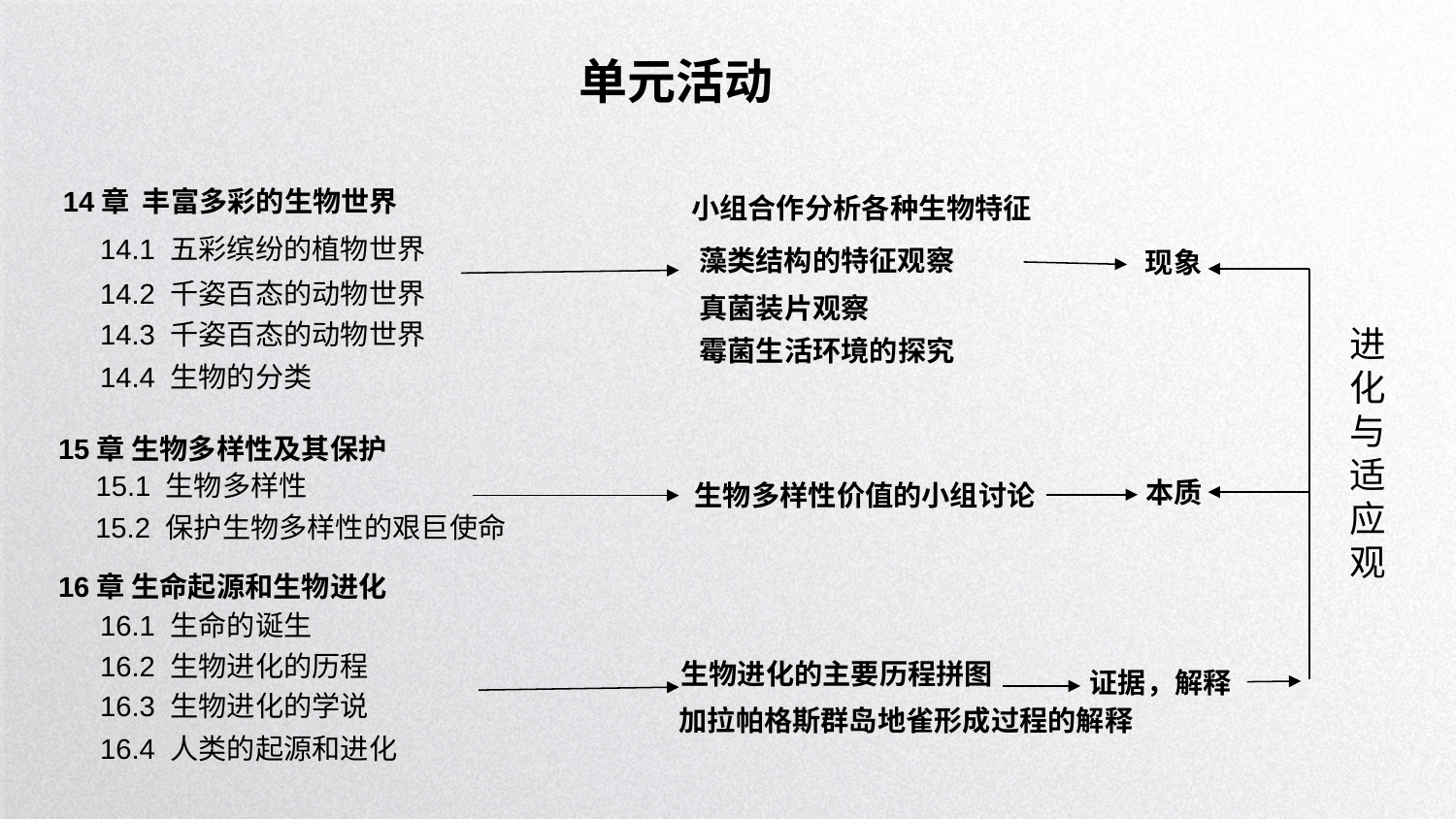

单元活动
14章  丰富多彩的生物世界
小组合作分析各种生物特征
14.1 五彩缤纷的植物世界
藻类结构的特征观察
现象
14.2 千姿百态的动物世界
真菌装片观察
14.3 千姿百态的动物世界
进化与适应观
霉菌生活环境的探究
14.4 生物的分类
15章 生物多样性及其保护
15.1 生物多样性
本质
生物多样性价值的小组讨论
15.2 保护生物多样性的艰巨使命
16章 生命起源和生物进化
16.1 生命的诞生
16.2 生物进化的历程
生物进化的主要历程拼图
证据，解释
16.3 生物进化的学说
加拉帕格斯群岛地雀形成过程的解释
16.4 人类的起源和进化